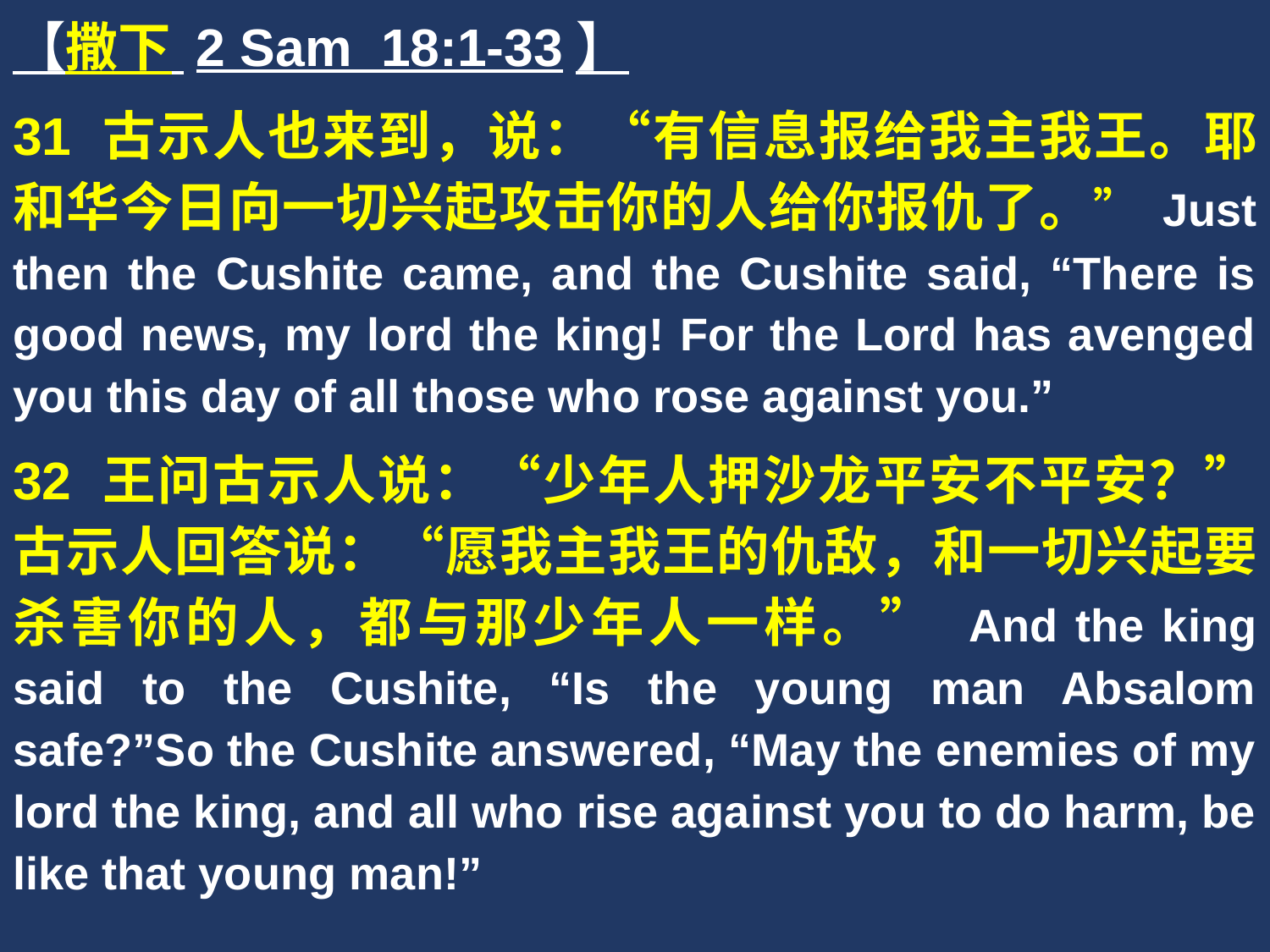

【撒下 2 Sam  18:1-33】
31 古示人也来到，说：“有信息报给我主我王。耶和华今日向一切兴起攻击你的人给你报仇了。” Just then the Cushite came, and the Cushite said, “There is good news, my lord the king! For the Lord has avenged you this day of all those who rose against you.”
32 王问古示人说：“少年人押沙龙平安不平安？”古示人回答说：“愿我主我王的仇敌，和一切兴起要杀害你的人，都与那少年人一样。” And the king said to the Cushite, “Is the young man Absalom safe?”So the Cushite answered, “May the enemies of my lord the king, and all who rise against you to do harm, be like that young man!”